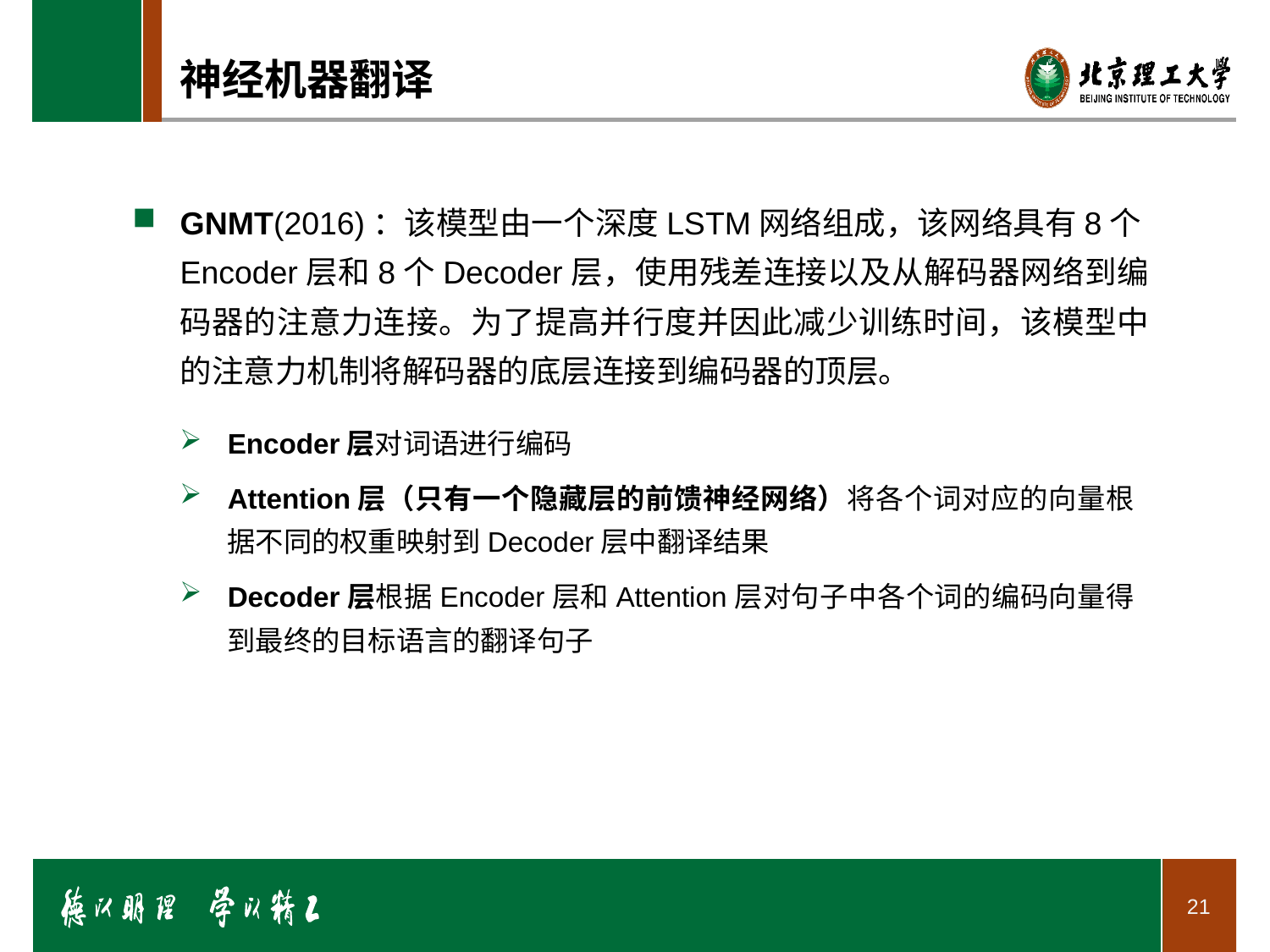

# 神经机器翻译
1
GNMT(2016)：该模型由一个深度LSTM网络组成，该网络具有8个Encoder层和8个Decoder层，使用残差连接以及从解码器网络到编码器的注意力连接。为了提高并行度并因此减少训练时间，该模型中的注意力机制将解码器的底层连接到编码器的顶层。
Encoder层对词语进行编码
Attention层（只有一个隐藏层的前馈神经网络）将各个词对应的向量根据不同的权重映射到Decoder层中翻译结果
Decoder层根据Encoder层和Attention层对句子中各个词的编码向量得到最终的目标语言的翻译句子